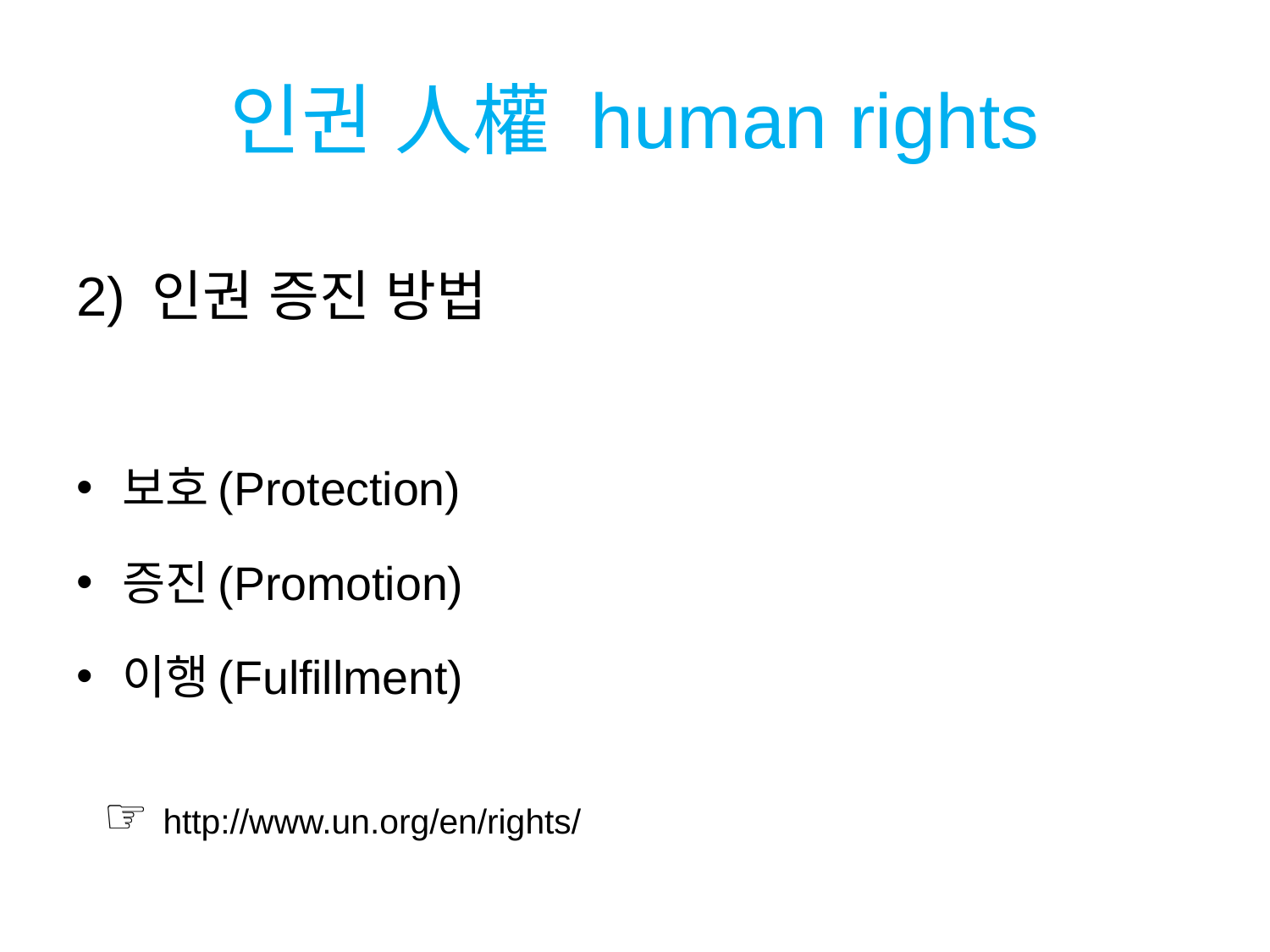

# 인권 人權 human rights
2) 인권 증진 방법

보호(Protection)
증진(Promotion)
이행(Fulfillment)

  ☞ http://www.un.org/en/rights/